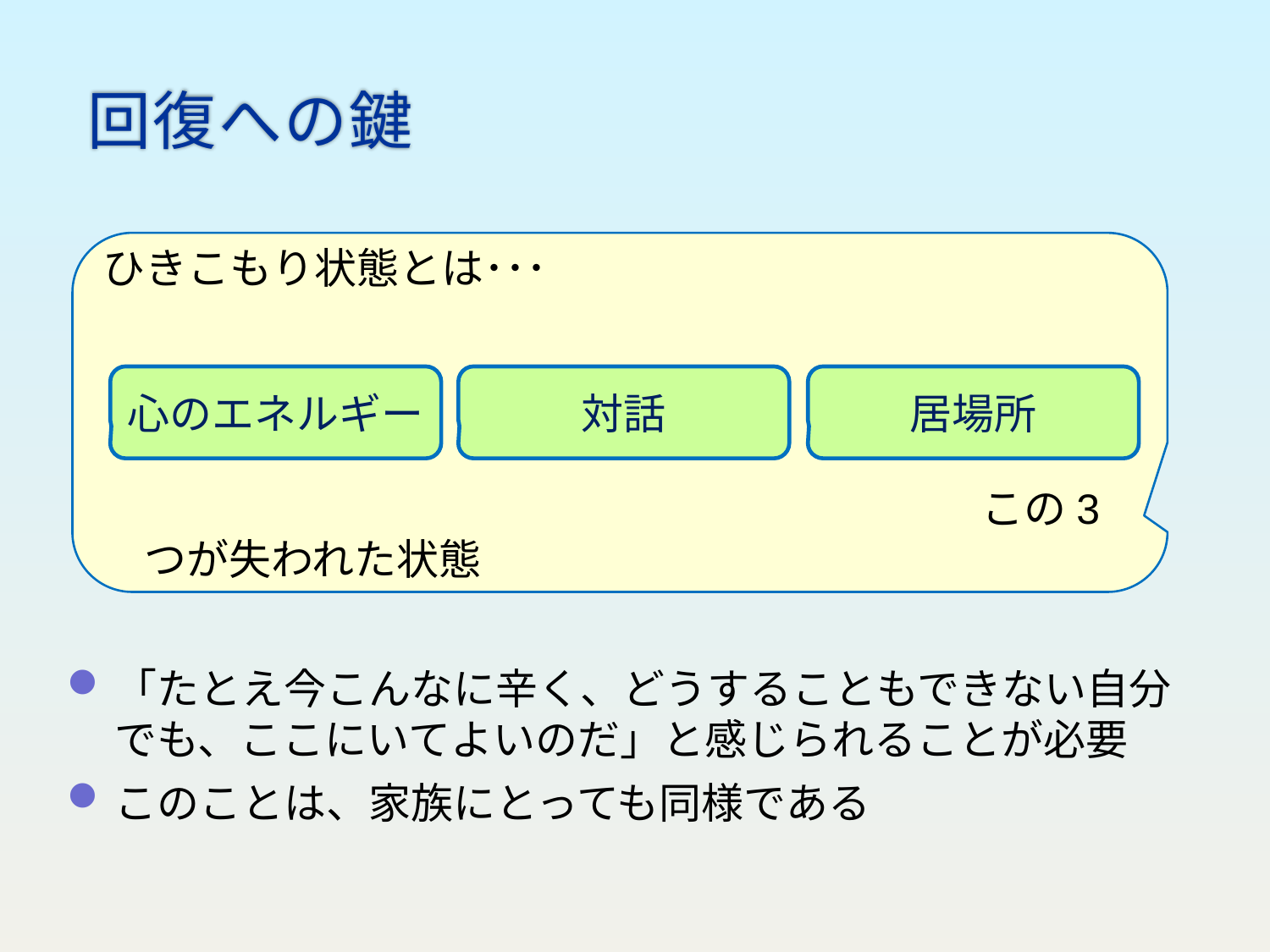

# 回復への鍵
ひきこもり状態とは･･･

　　　　　　　　　　　　　　　　　　　　　　　　この3つが失われた状態
心のエネルギー
対話
居場所
「たとえ今こんなに辛く、どうすることもできない自分でも、ここにいてよいのだ」と感じられることが必要
このことは、家族にとっても同様である